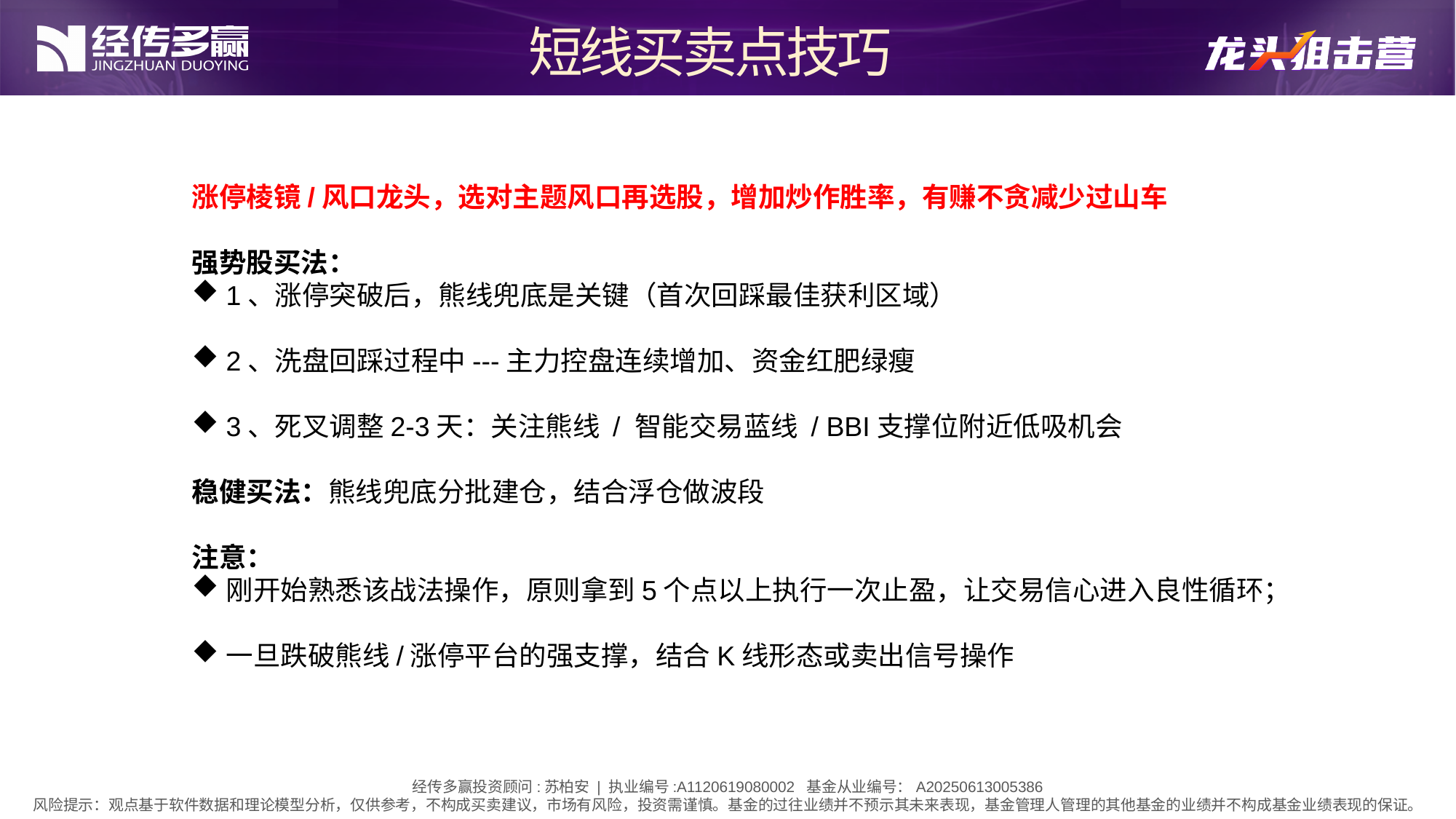

短线买卖点技巧
涨停棱镜/风口龙头，选对主题风口再选股，增加炒作胜率，有赚不贪减少过山车

强势股买法：
1、涨停突破后，熊线兜底是关键（首次回踩最佳获利区域）

2、洗盘回踩过程中---主力控盘连续增加、资金红肥绿瘦

3、死叉调整2-3天：关注熊线 / 智能交易蓝线 / BBI支撑位附近低吸机会

稳健买法：熊线兜底分批建仓，结合浮仓做波段

注意：
刚开始熟悉该战法操作，原则拿到5个点以上执行一次止盈，让交易信心进入良性循环；

一旦跌破熊线/涨停平台的强支撑，结合K线形态或卖出信号操作